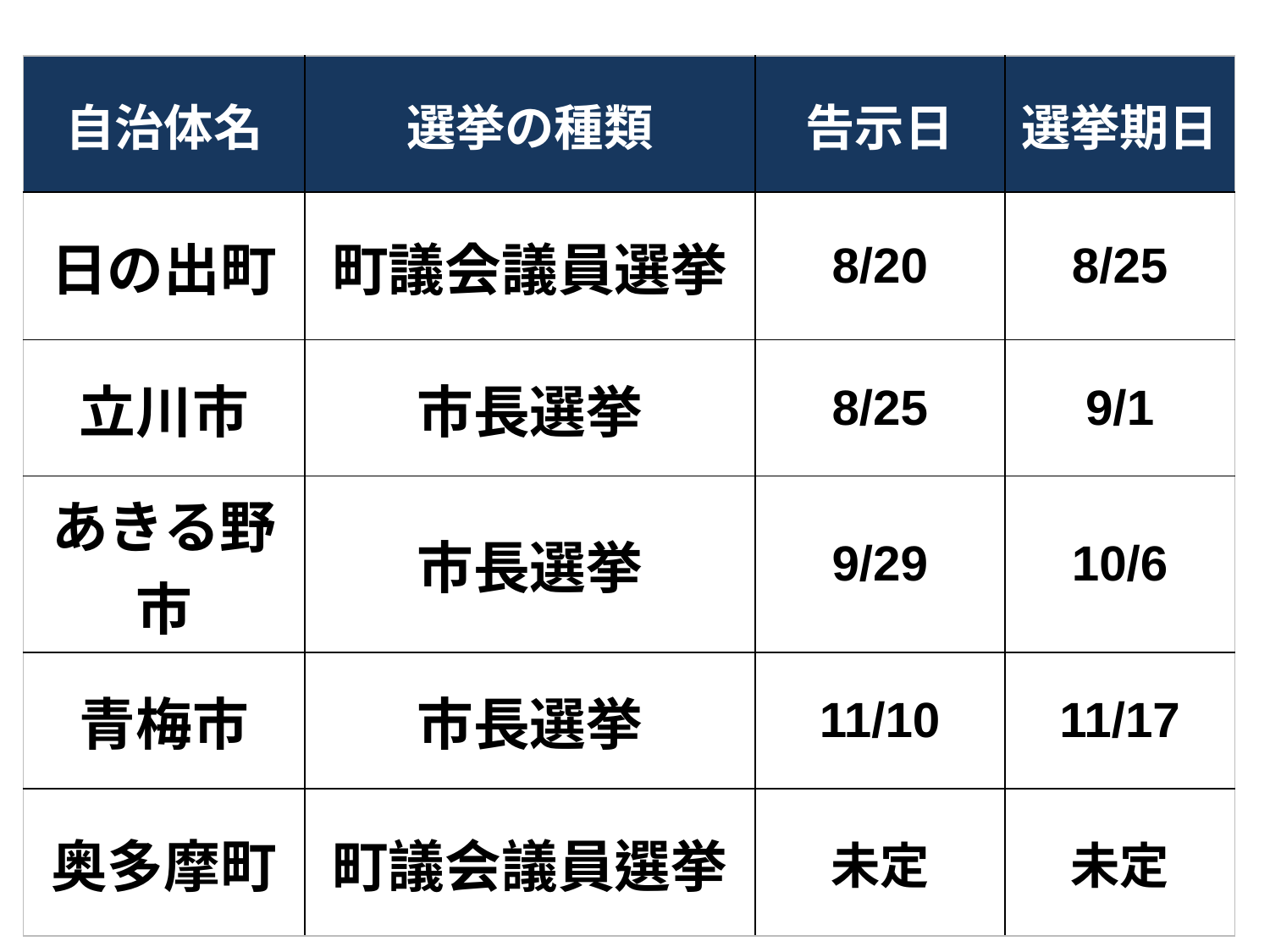

| 自治体名 | 選挙の種類 | 告示日 | 選挙期日 |
| --- | --- | --- | --- |
| 日の出町 | 町議会議員選挙 | 8/20 | 8/25 |
| 立川市 | 市長選挙 | 8/25 | 9/1 |
| あきる野市 | 市長選挙 | 9/29 | 10/6 |
| 青梅市 | 市長選挙 | 11/10 | 11/17 |
| 奥多摩町 | 町議会議員選挙 | 未定 | 未定 |